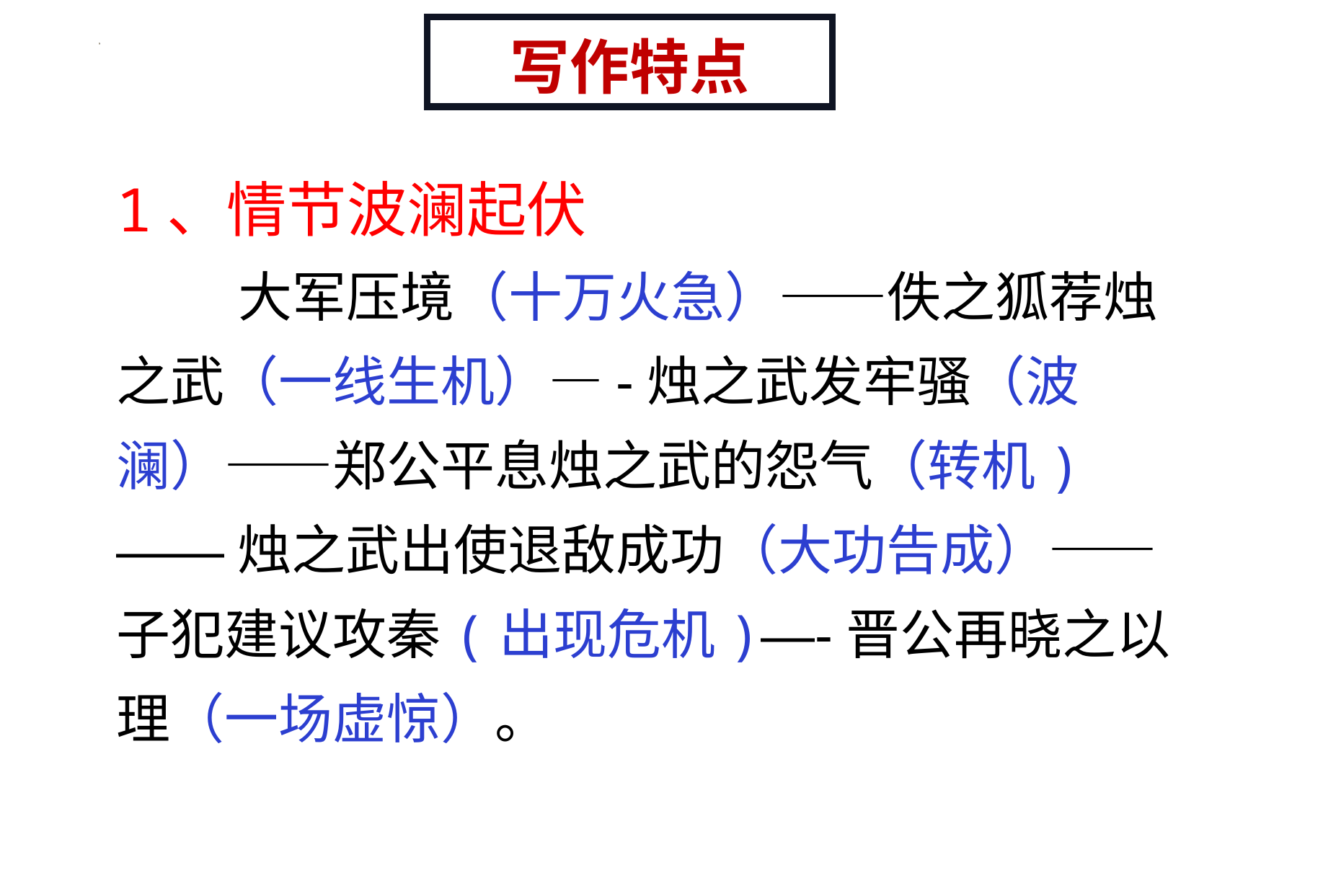

写作特点
1、情节波澜起伏
         大军压境（十万火急）——佚之狐荐烛之武（一线生机）—-烛之武发牢骚（波澜）——郑公平息烛之武的怨气（转机)——烛之武出使退敌成功（大功告成）——子犯建议攻秦(出现危机)—-晋公再晓之以理（一场虚惊）。